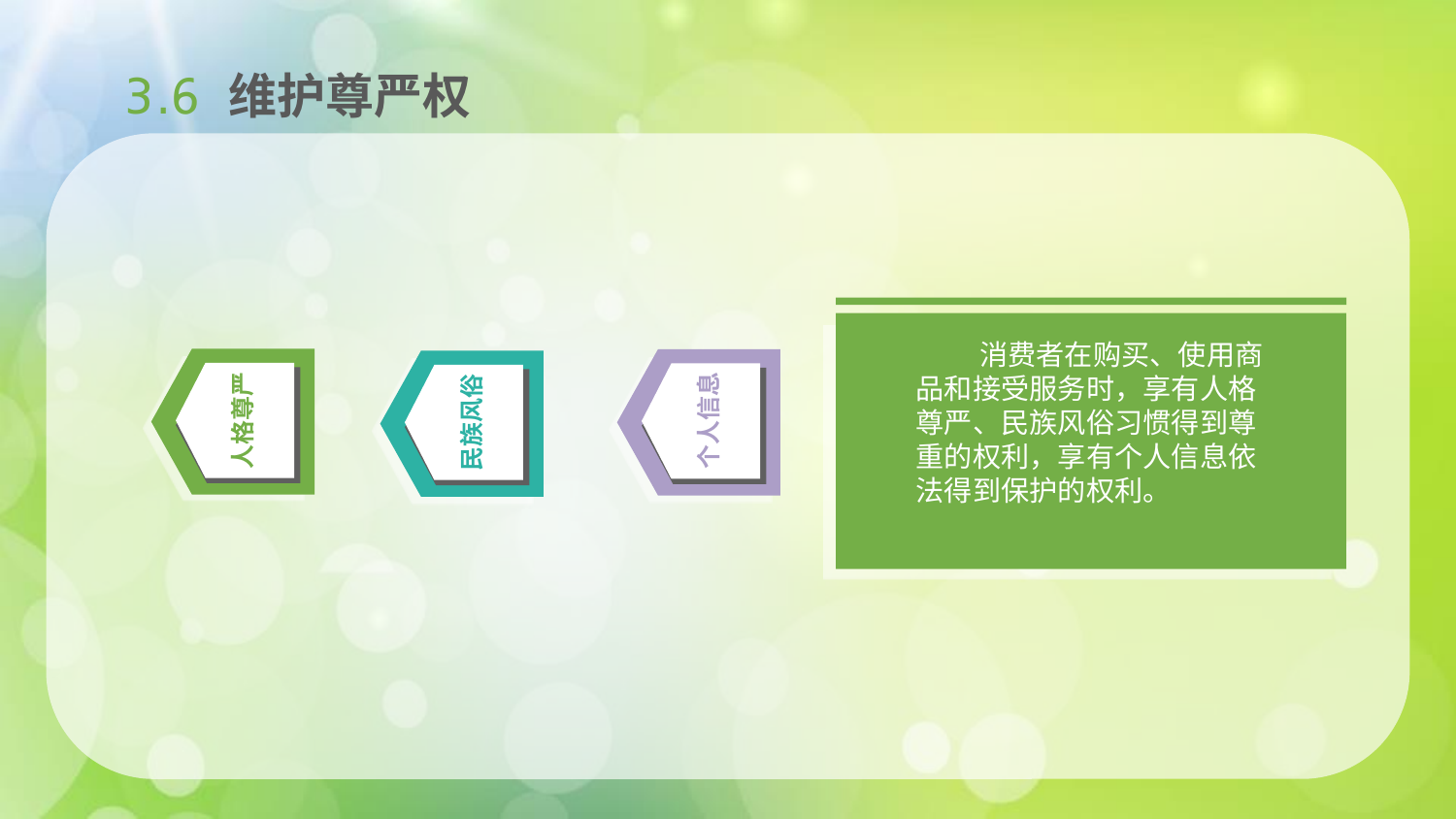

3.6 维护尊严权

         消费者在购买、使用商品和接受服务时，享有人格尊严、民族风俗习惯得到尊重的权利，享有个人信息依法得到保护的权利。

人格尊严

个人信息

民族风俗